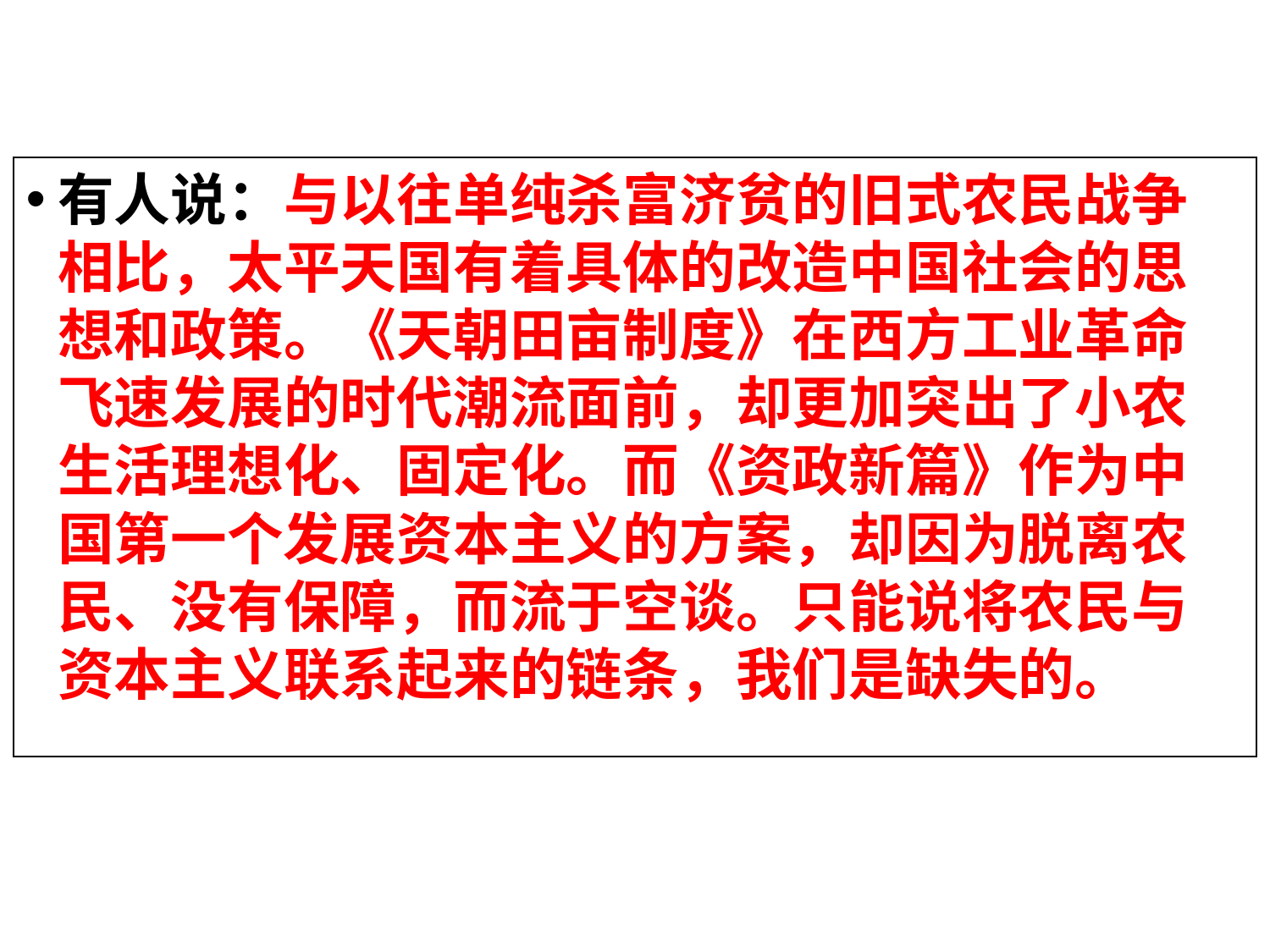

有人说：与以往单纯杀富济贫的旧式农民战争相比，太平天国有着具体的改造中国社会的思想和政策。《天朝田亩制度》在西方工业革命飞速发展的时代潮流面前，却更加突出了小农生活理想化、固定化。而《资政新篇》作为中国第一个发展资本主义的方案，却因为脱离农民、没有保障，而流于空谈。只能说将农民与资本主义联系起来的链条，我们是缺失的。